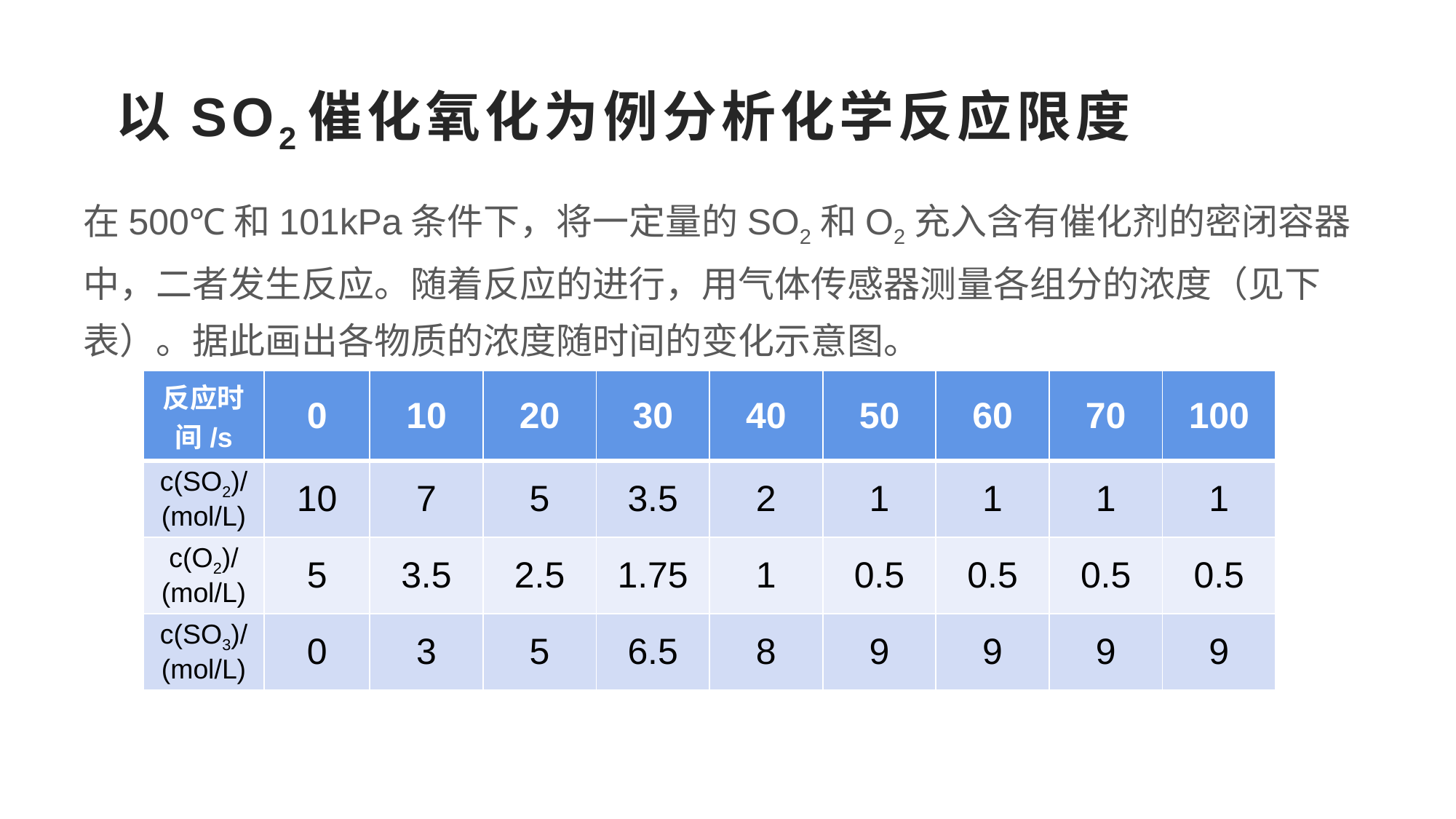

以SO2催化氧化为例分析化学反应限度
在500℃和101kPa条件下，将一定量的SO2和O2充入含有催化剂的密闭容器中，二者发生反应。随着反应的进行，用气体传感器测量各组分的浓度（见下表）。据此画出各物质的浓度随时间的变化示意图。
| 反应时间/s | 0 | 10 | 20 | 30 | 40 | 50 | 60 | 70 | 100 |
| --- | --- | --- | --- | --- | --- | --- | --- | --- | --- |
| c(SO2)/(mol/L) | 10 | 7 | 5 | 3.5 | 2 | 1 | 1 | 1 | 1 |
| c(O2)/ (mol/L) | 5 | 3.5 | 2.5 | 1.75 | 1 | 0.5 | 0.5 | 0.5 | 0.5 |
| c(SO3)/(mol/L) | 0 | 3 | 5 | 6.5 | 8 | 9 | 9 | 9 | 9 |